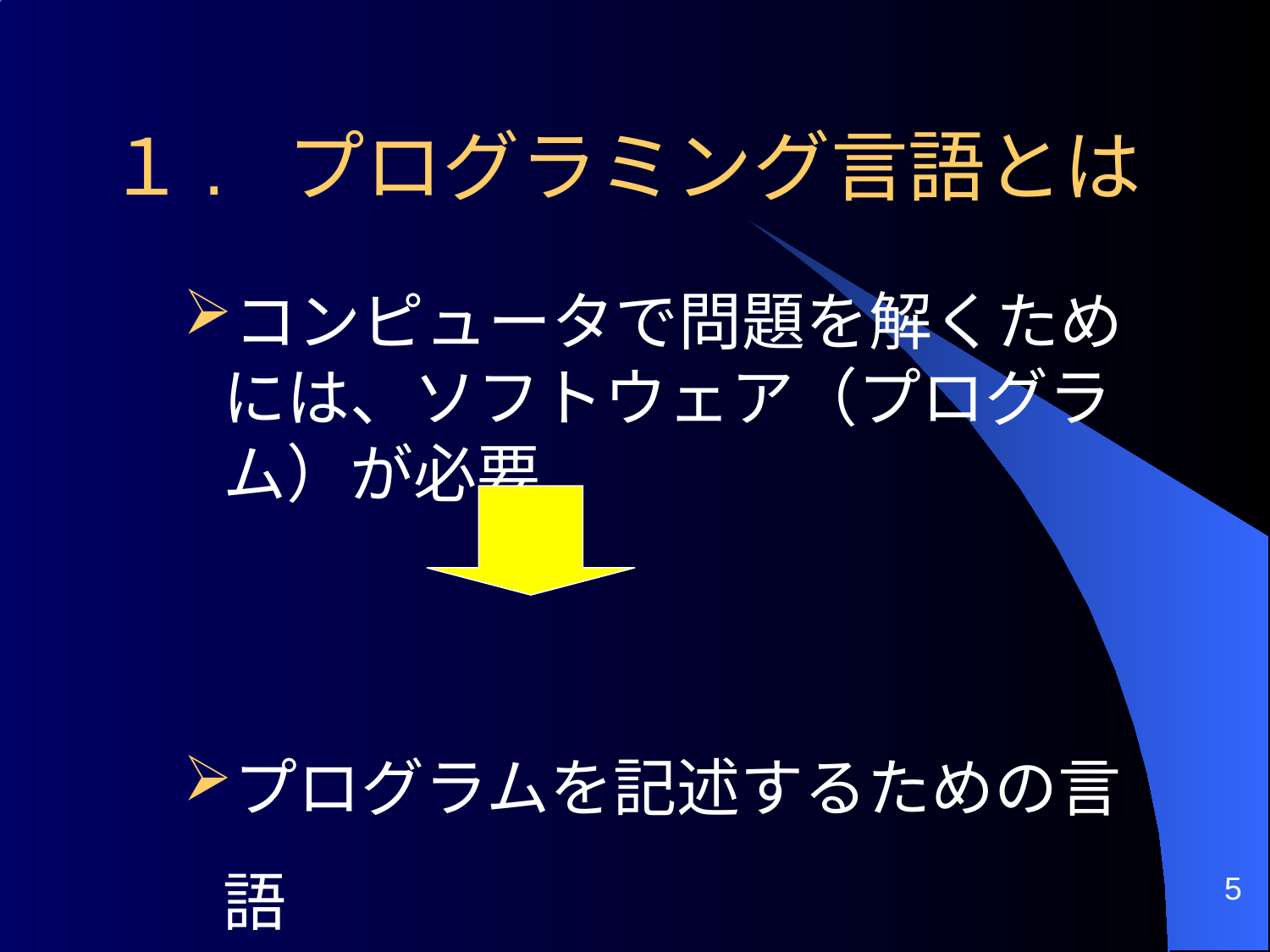

１.  プログラミング言語とは
コンピュータで問題を解くためには、ソフトウェア（プログラム）が必要

プログラムを記述するための言語
  ＝ プログラミング言語

5